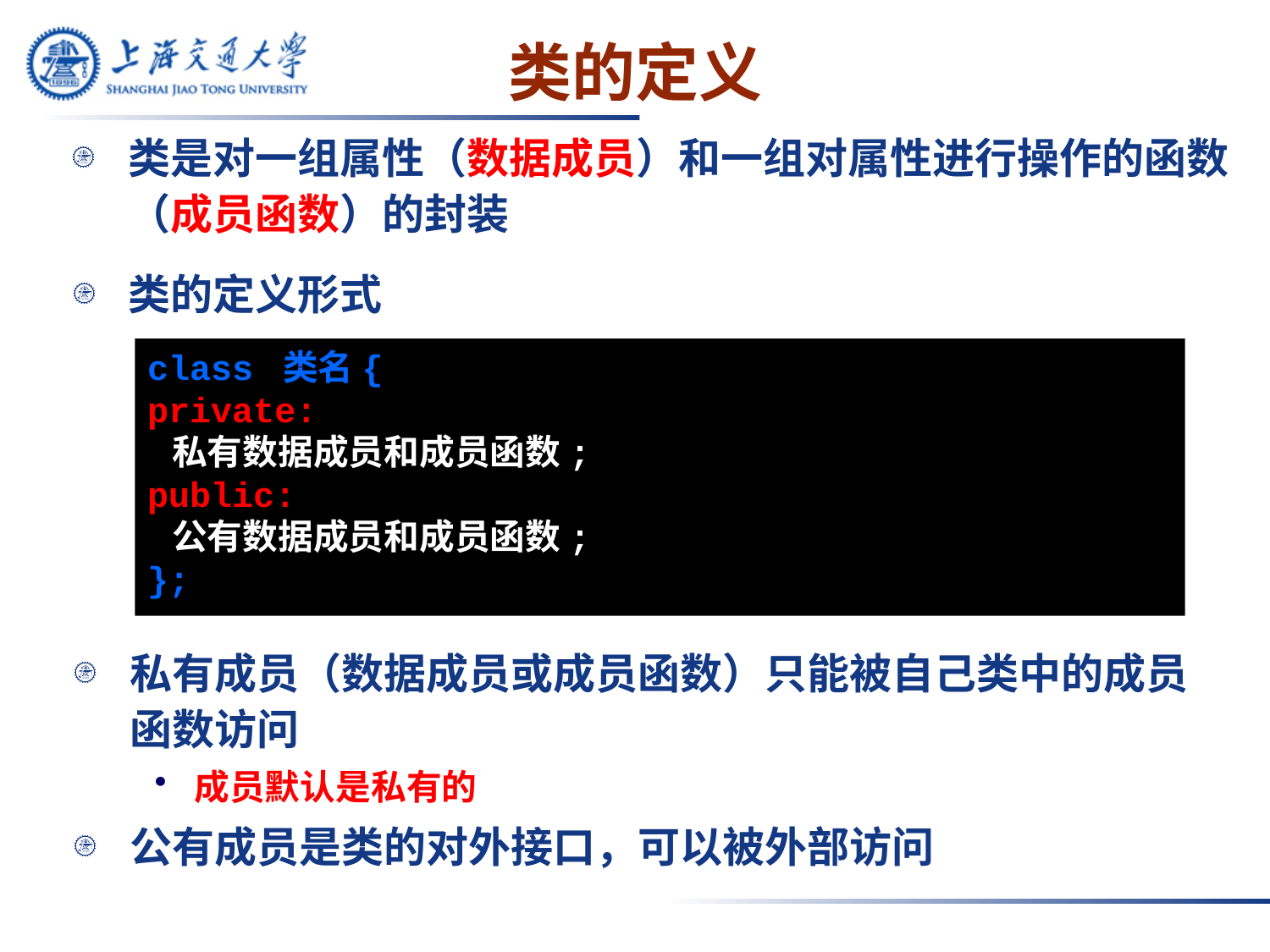

# 类的定义
类是对一组属性（数据成员）和一组对属性进行操作的函数（成员函数）的封装
类的定义形式
class 类名{
private:
  私有数据成员和成员函数;
public:
  公有数据成员和成员函数;
};
私有成员（数据成员或成员函数）只能被自己类中的成员函数访问
成员默认是私有的
公有成员是类的对外接口，可以被外部访问